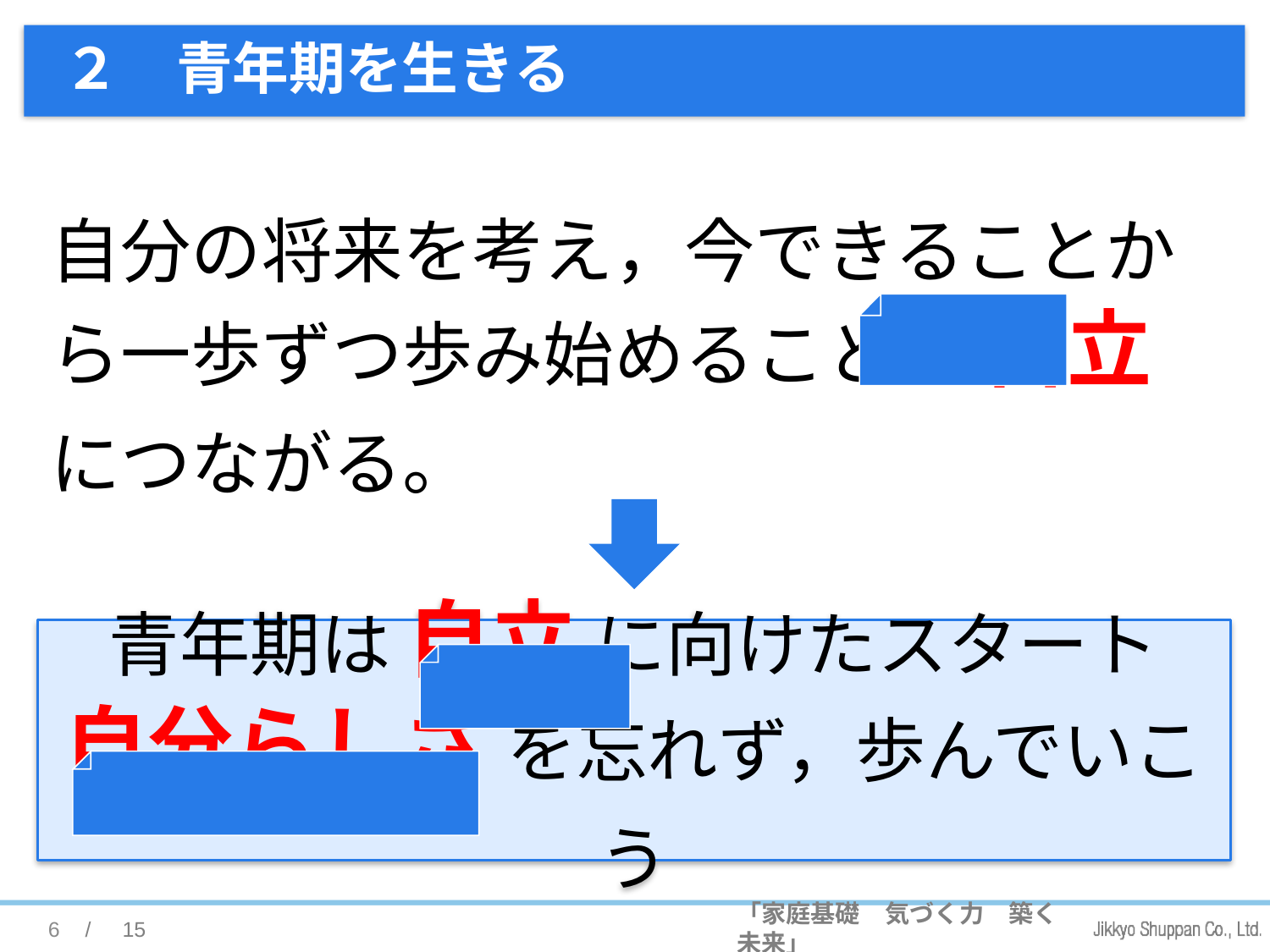

# ２　青年期を生きる
自分の将来を考え，今できることから一歩ずつ歩み始めることが 自立 につながる。

青年期は 自立 に向けたスタート
自分らしさ を忘れず，歩んでいこう

6